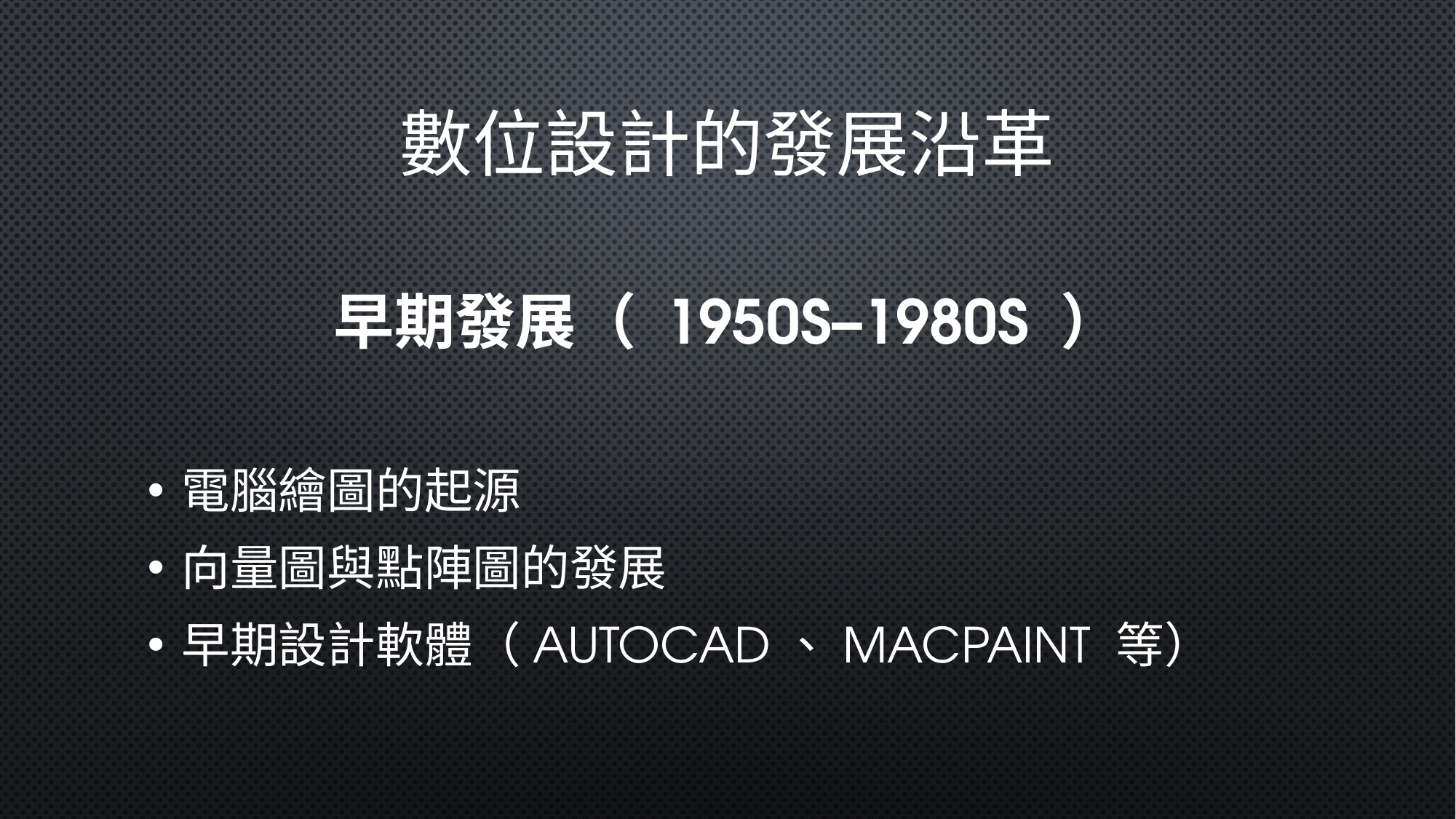

# 數位設計的發展沿革
早期發展（ 1950s–1980s ）

電腦繪圖的起源
向量圖與點陣圖的發展
早期設計軟體（AutoCAD、MacPaint 等）